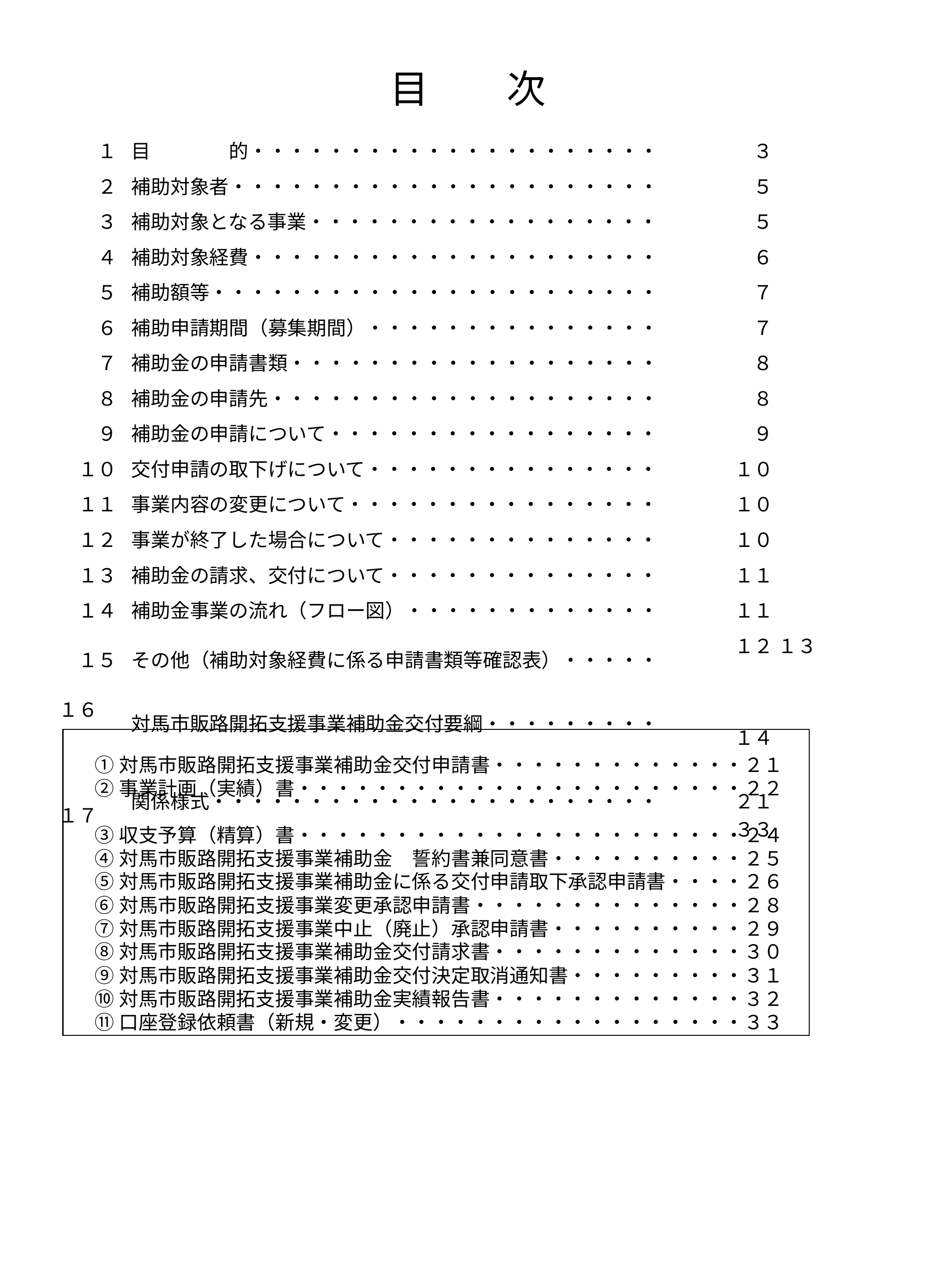

目　　次
| １ | 目　　　　的・・・・・・・・・・・・・・・・・・・・・ | ３ |
| --- | --- | --- |
| ２ | 補助対象者・・・・・・・・・・・・・・・・・・・・・・ | ５ |
| ３ | 補助対象となる事業・・・・・・・・・・・・・・・・・・ | ５ |
| ４ | 補助対象経費・・・・・・・・・・・・・・・・・・・・・ | ６ |
| ５ | 補助額等・・・・・・・・・・・・・・・・・・・・・・・ | ７ |
| ６ | 補助申請期間（募集期間）・・・・・・・・・・・・・・・ | ７ |
| ７ | 補助金の申請書類・・・・・・・・・・・・・・・・・・・ | ８ |
| ８ | 補助金の申請先・・・・・・・・・・・・・・・・・・・・ | ８ |
| ９ | 補助金の申請について・・・・・・・・・・・・・・・・・ | ９ |
| １０ | 交付申請の取下げについて・・・・・・・・・・・・・・・ | １０ |
| １１ | 事業内容の変更について・・・・・・・・・・・・・・・・ | １０ |
| １２ | 事業が終了した場合について・・・・・・・・・・・・・・ | １０ |
| １３ | 補助金の請求、交付について・・・・・・・・・・・・・・ | １１ |
| １４ | 補助金事業の流れ（フロー図）・・・・・・・・・・・・・ | １１ |
| １５ | その他（補助対象経費に係る申請書類等確認表）・・・・・ | １２ １３ |
| １６ | 対馬市販路開拓支援事業補助金交付要綱・・・・・・・・・ | １４ |
| １７ | 関係様式・・・・・・・・・・・・・・・・・・・・・・・ | ２１ ３３ |
|  |  |  |
|  |  |  |
|  |  |  |
|  |  |  |
|  |  |  |
|  |  |  |
|  |  |  |
|  |  |  |
|  |  |  |

①対馬市販路開拓支援事業補助金交付申請書・・・・・・・・・・・・・２１
②事業計画（実績）書・・・・・・・・・・・・・・・・・・・・・・・２２
③収支予算（精算）書・・・・・・・・・・・・・・・・・・・・・・・２４
④対馬市販路開拓支援事業補助金　誓約書兼同意書・・・・・・・・・・２５
⑤対馬市販路開拓支援事業補助金に係る交付申請取下承認申請書・・・・２６
⑥対馬市販路開拓支援事業変更承認申請書・・・・・・・・・・・・・・２８
⑦対馬市販路開拓支援事業中止（廃止）承認申請書・・・・・・・・・・２９
⑧対馬市販路開拓支援事業補助金交付請求書・・・・・・・・・・・・・３０
⑨対馬市販路開拓支援事業補助金交付決定取消通知書・・・・・・・・・３１
⑩対馬市販路開拓支援事業補助金実績報告書・・・・・・・・・・・・・３２
⑪口座登録依頼書（新規・変更）・・・・・・・・・・・・・・・・・・３３